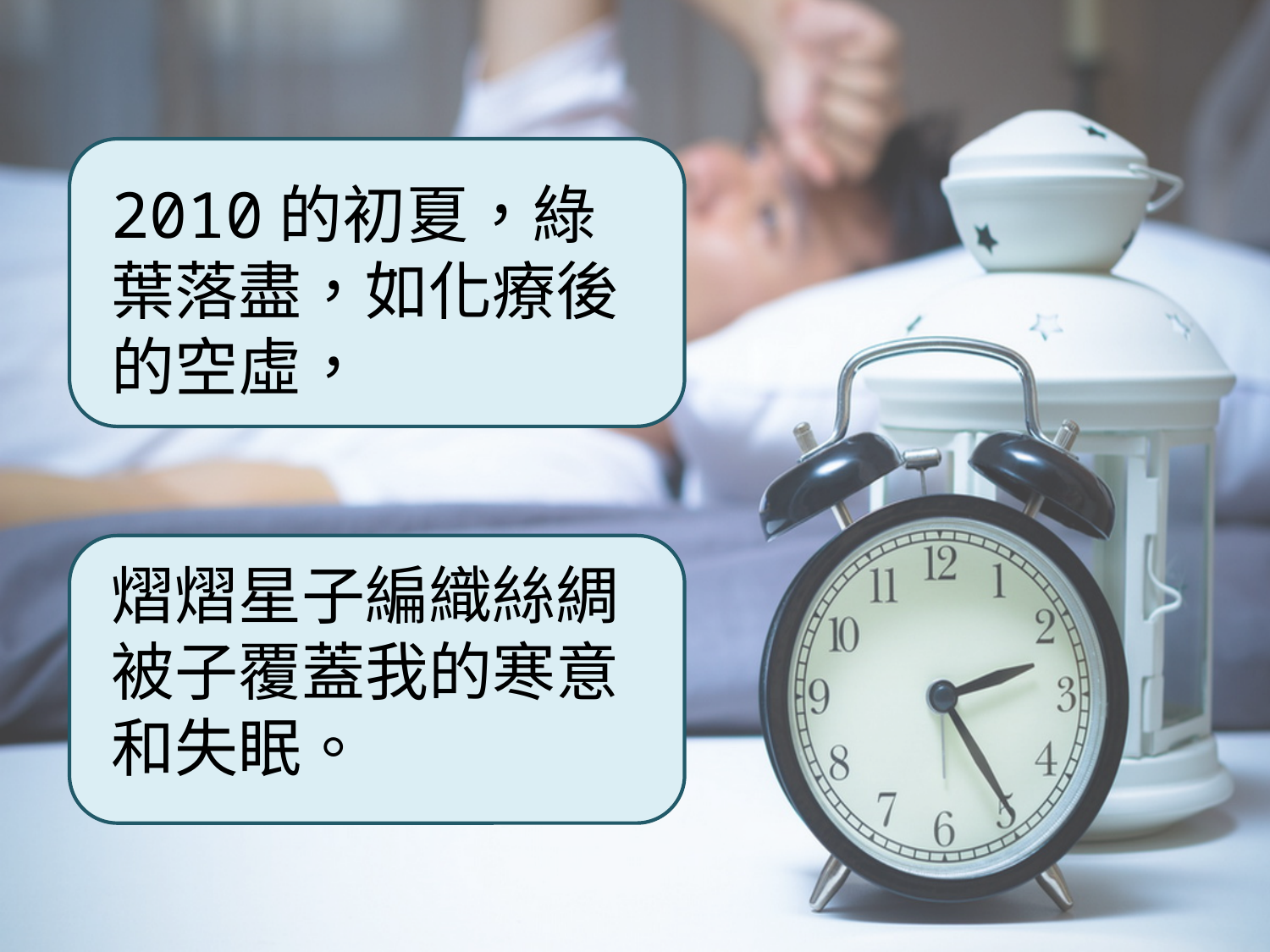

2010的初夏，綠葉落盡，如化療後的空虛，

熠熠星子編織絲綢被子覆蓋我的寒意和失眠。